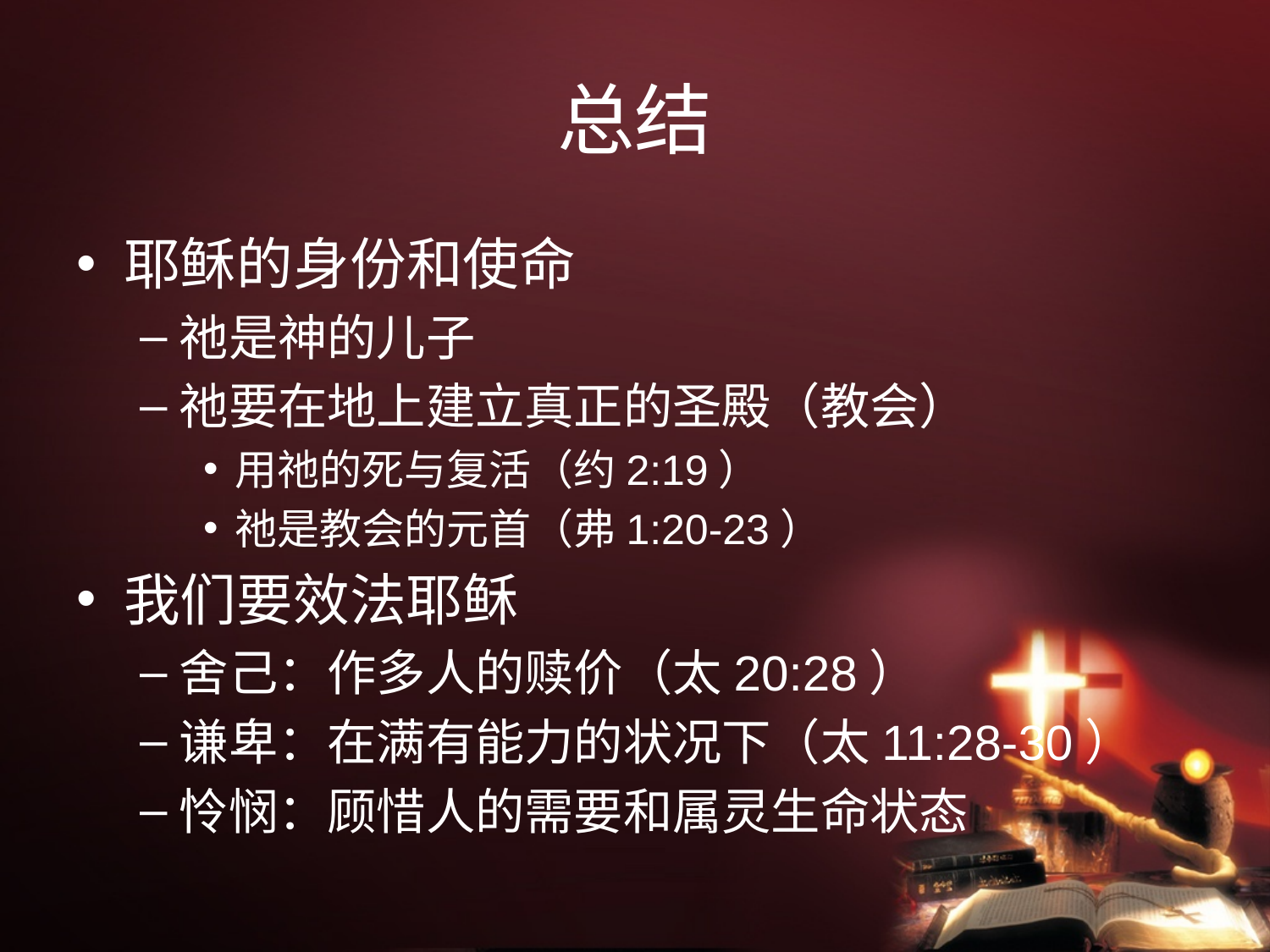

# 总结
耶稣的身份和使命
祂是神的儿子
祂要在地上建立真正的圣殿（教会）
用祂的死与复活（约2:19）
祂是教会的元首（弗1:20-23）
我们要效法耶稣
舍己：作多人的赎价（太20:28）
谦卑：在满有能力的状况下（太11:28-30）
怜悯：顾惜人的需要和属灵生命状态